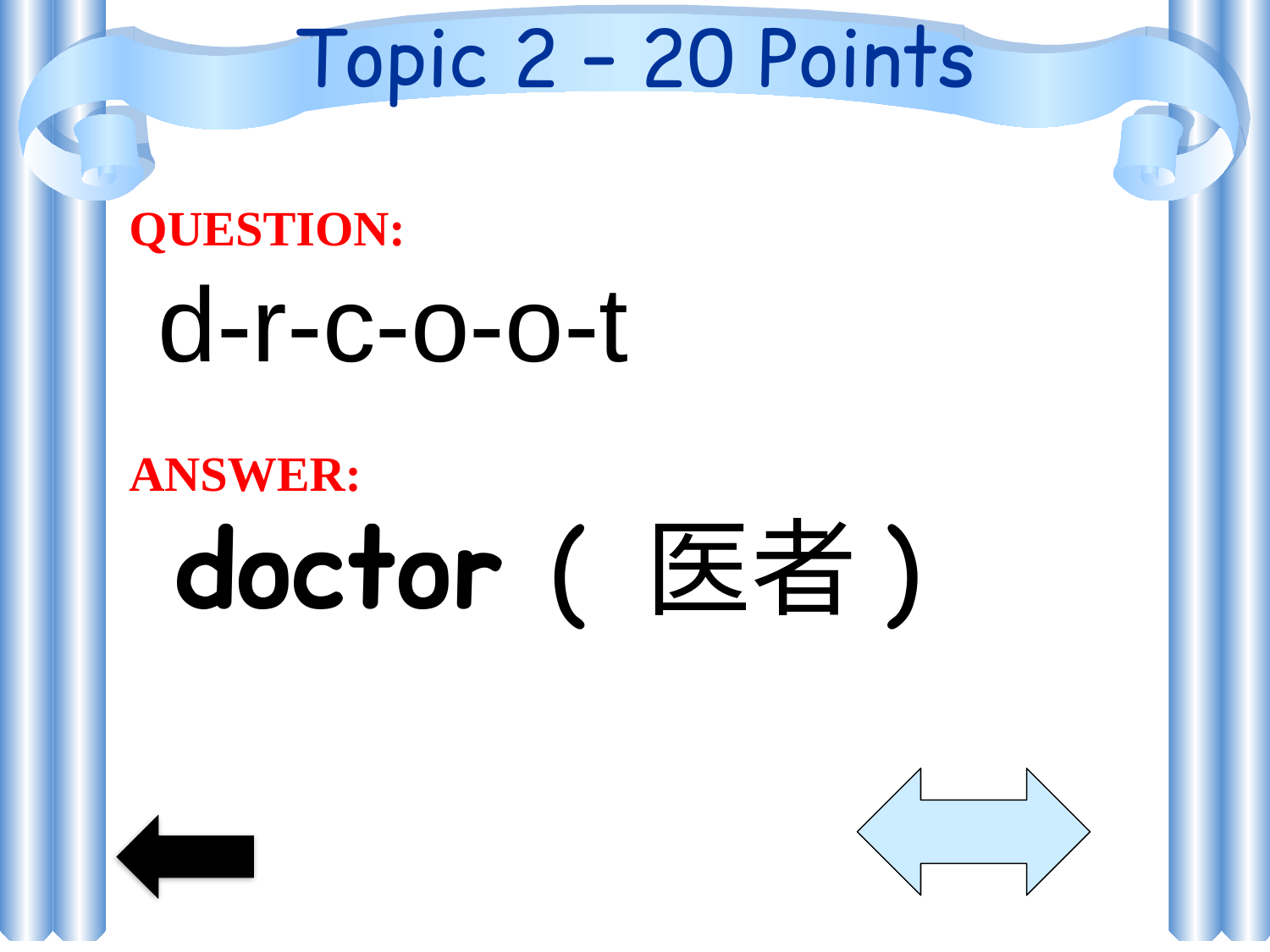

# Topic 2 – 20 Points
QUESTION:
 d-r-c-o-o-t

ANSWER:
 doctor ( 医者)